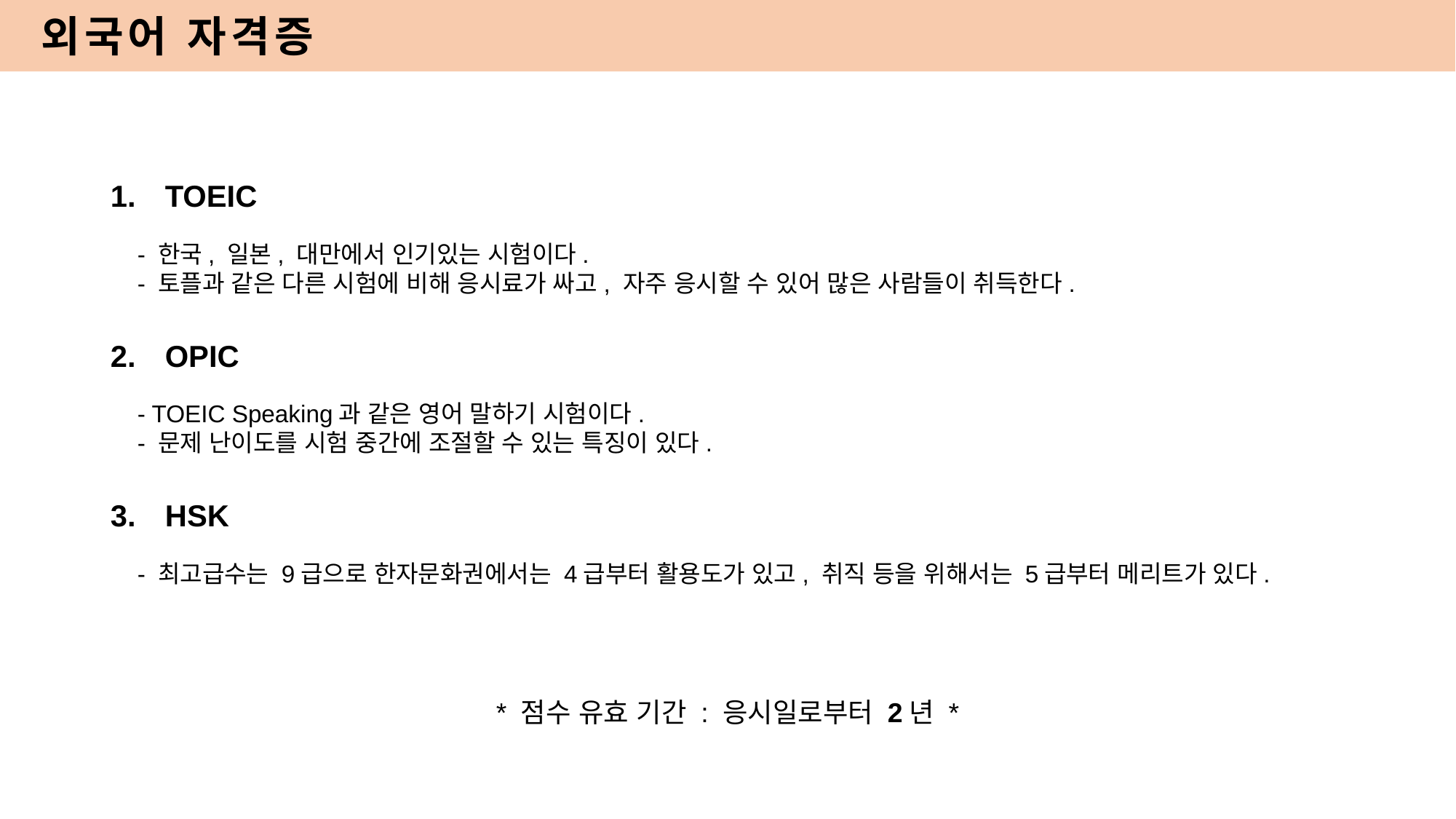

외국어 자격증
TOEIC

    - 한국, 일본, 대만에서 인기있는 시험이다.
    - 토플과 같은 다른 시험에 비해 응시료가 싸고, 자주 응시할 수 있어 많은 사람들이 취득한다.
OPIC

    - TOEIC Speaking과 같은 영어 말하기 시험이다.
    - 문제 난이도를 시험 중간에 조절할 수 있는 특징이 있다.
HSK

    - 최고급수는 9급으로 한자문화권에서는 4급부터 활용도가 있고, 취직 등을 위해서는 5급부터 메리트가 있다.
* 점수 유효 기간 : 응시일로부터 2년 *